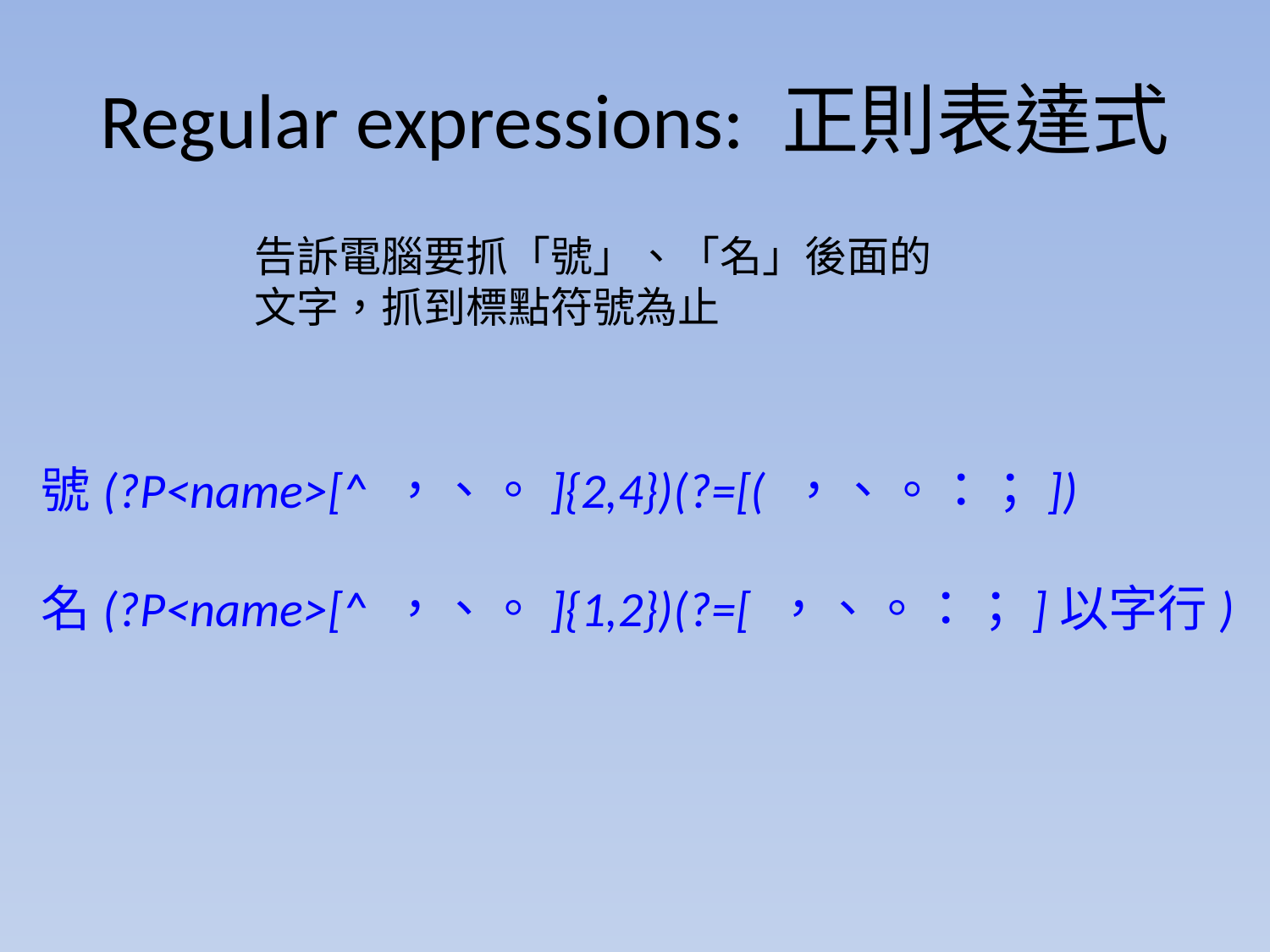

# Regular expressions: 正則表達式
告訴電腦要抓「號」、「名」後面的文字，抓到標點符號為止
號(?P<name>[^ ，、。]{2,4})(?=[( ，、。：；])

名(?P<name>[^ ，、。]{1,2})(?=[ ，、。：；]以字行)